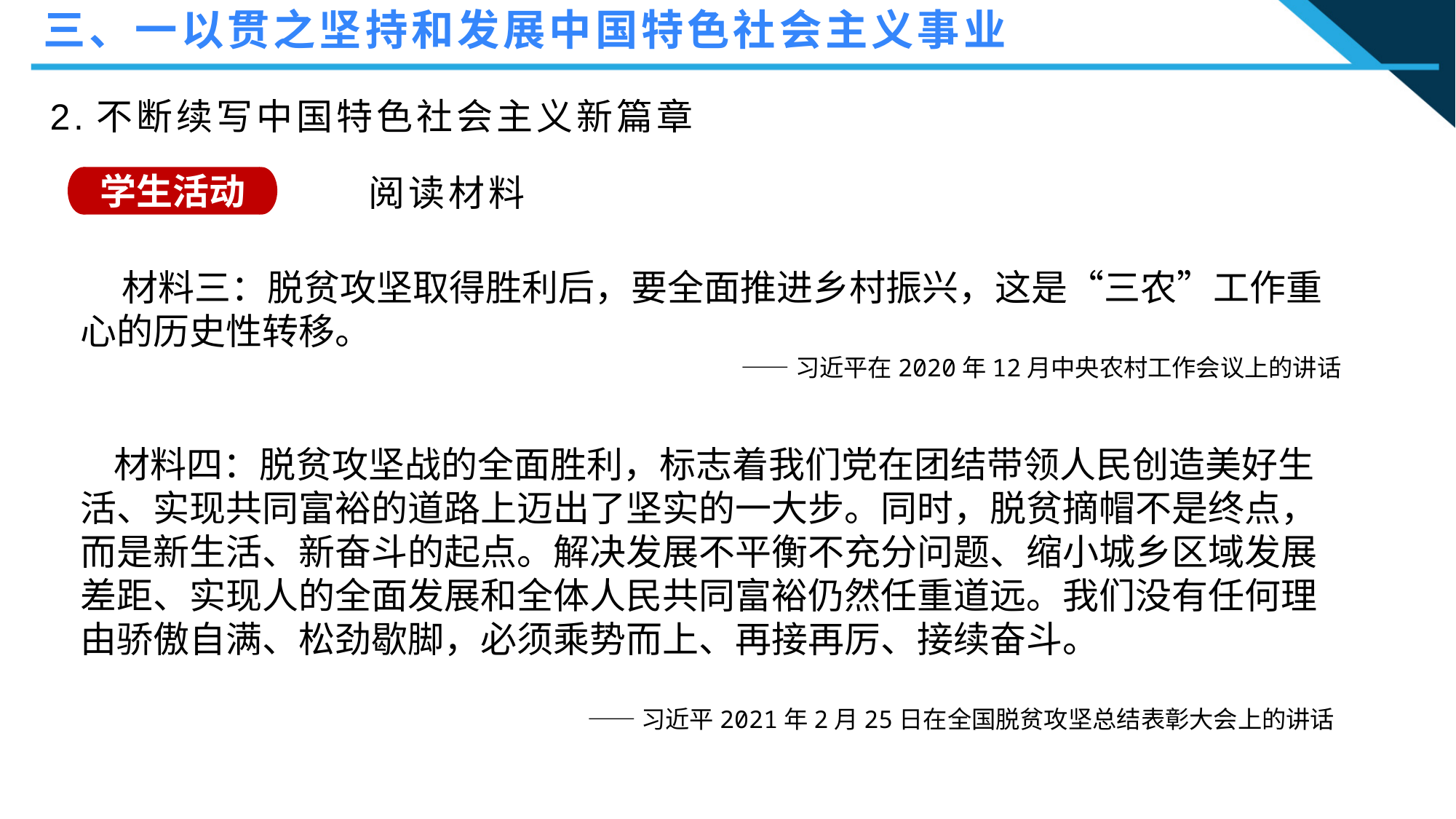

三、一以贯之坚持和发展中国特色社会主义事业
2.不断续写中国特色社会主义新篇章
学生活动

    阅读材料
    材料三：脱贫攻坚取得胜利后，要全面推进乡村振兴，这是“三农”工作重心的历史性转移。
——习近平在2020年12月中央农村工作会议上的讲话

   材料四：脱贫攻坚战的全面胜利，标志着我们党在团结带领人民创造美好生活、实现共同富裕的道路上迈出了坚实的一大步。同时，脱贫摘帽不是终点，而是新生活、新奋斗的起点。解决发展不平衡不充分问题、缩小城乡区域发展差距、实现人的全面发展和全体人民共同富裕仍然任重道远。我们没有任何理由骄傲自满、松劲歇脚，必须乘势而上、再接再厉、接续奋斗。

——习近平2021年2月25日在全国脱贫攻坚总结表彰大会上的讲话